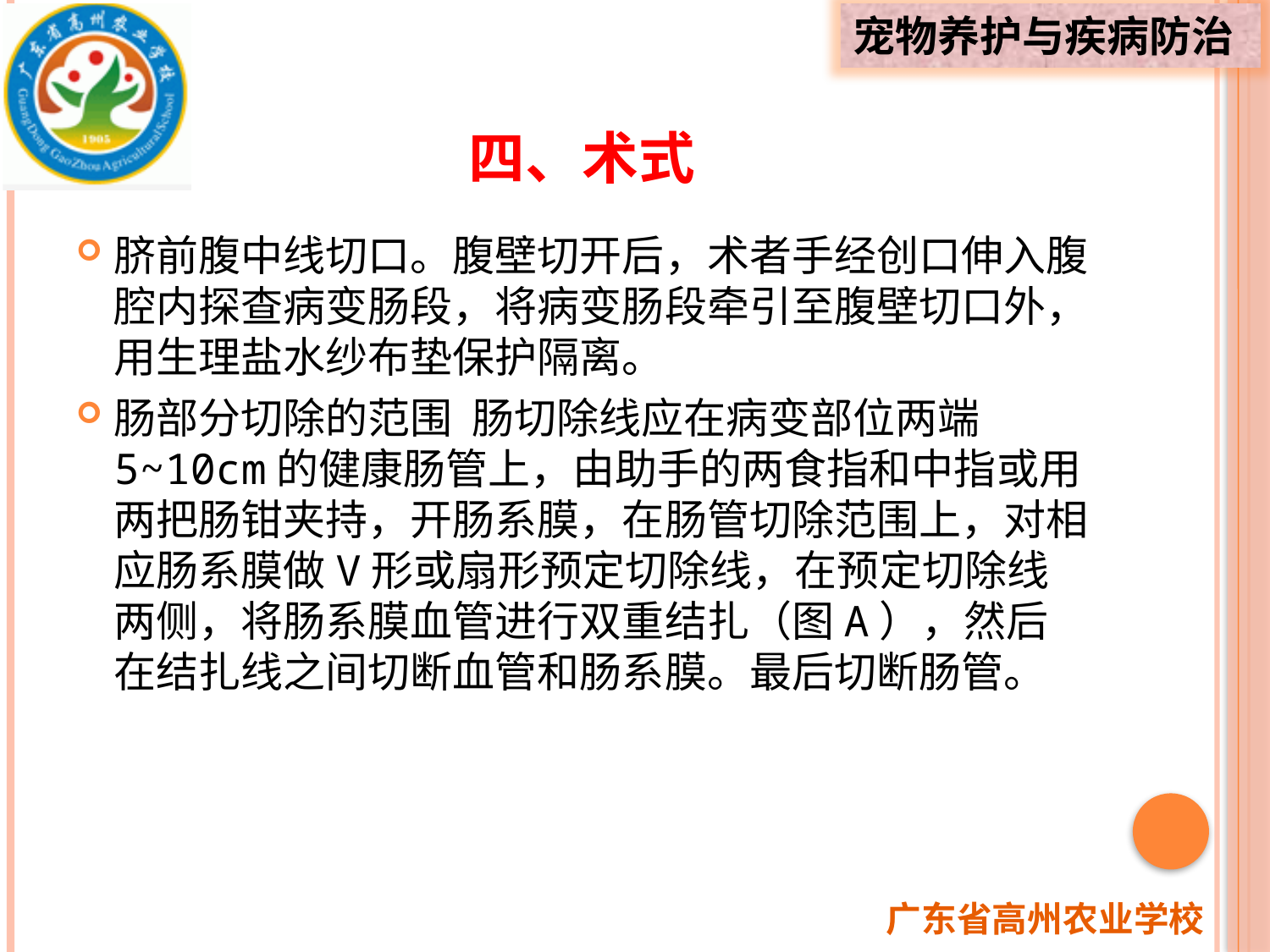

# 四、术式
脐前腹中线切口。腹壁切开后，术者手经创口伸入腹腔内探查病变肠段，将病变肠段牵引至腹壁切口外，用生理盐水纱布垫保护隔离。
肠部分切除的范围  肠切除线应在病变部位两端5~10cm的健康肠管上，由助手的两食指和中指或用两把肠钳夹持，开肠系膜，在肠管切除范围上，对相应肠系膜做V形或扇形预定切除线，在预定切除线两侧，将肠系膜血管进行双重结扎（图A），然后在结扎线之间切断血管和肠系膜。最后切断肠管。